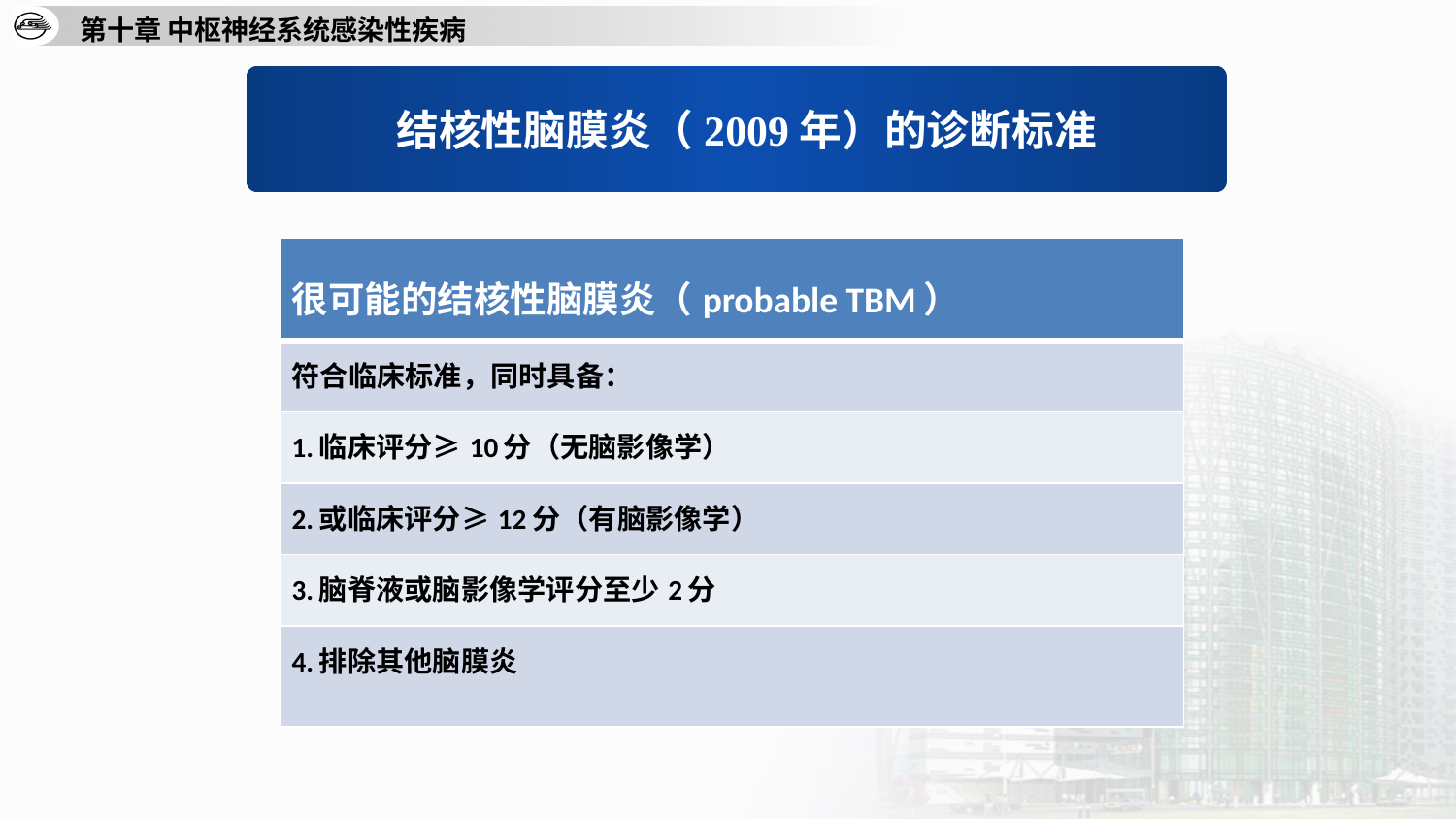

结核性脑膜炎（2009年）的诊断标准
| 很可能的结核性脑膜炎（probable TBM） |
| --- |
| 符合临床标准，同时具备： |
| 1.临床评分≥10分（无脑影像学） |
| 2.或临床评分≥12分（有脑影像学） |
| 3.脑脊液或脑影像学评分至少2分 |
| 4.排除其他脑膜炎 |